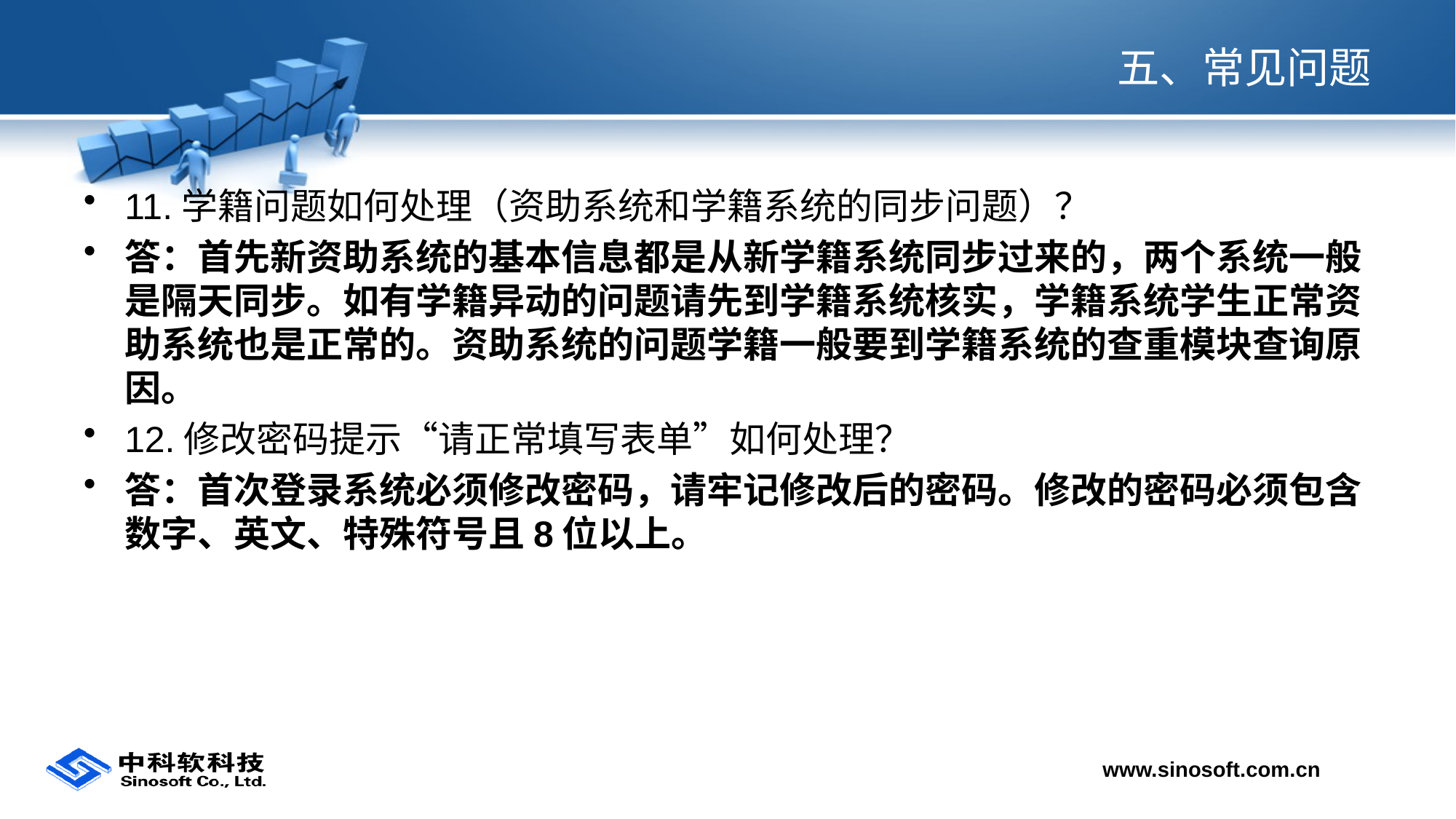

# 五、常见问题
11.学籍问题如何处理（资助系统和学籍系统的同步问题）？
答：首先新资助系统的基本信息都是从新学籍系统同步过来的，两个系统一般是隔天同步。如有学籍异动的问题请先到学籍系统核实，学籍系统学生正常资助系统也是正常的。资助系统的问题学籍一般要到学籍系统的查重模块查询原因。
12.修改密码提示“请正常填写表单”如何处理？
答：首次登录系统必须修改密码，请牢记修改后的密码。修改的密码必须包含数字、英文、特殊符号且8位以上。